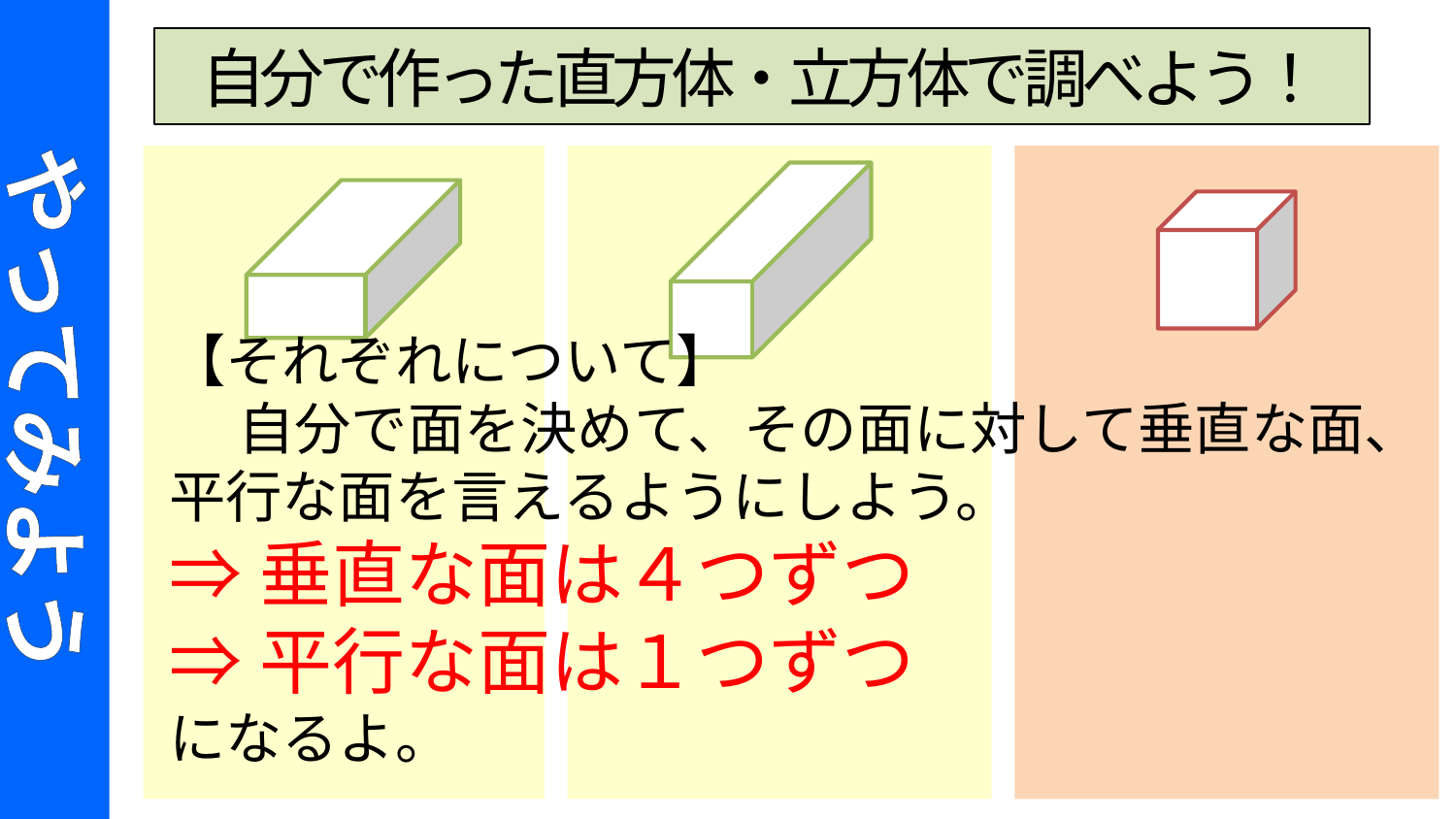

やってみよう
自分で作った直方体・立方体で調べよう！

【それぞれについて】
　 自分で面を決めて、その面に対して垂直な面、
平行な面を言えるようにしよう。
⇒垂直な面は４つずつ
⇒平行な面は１つずつ
になるよ。